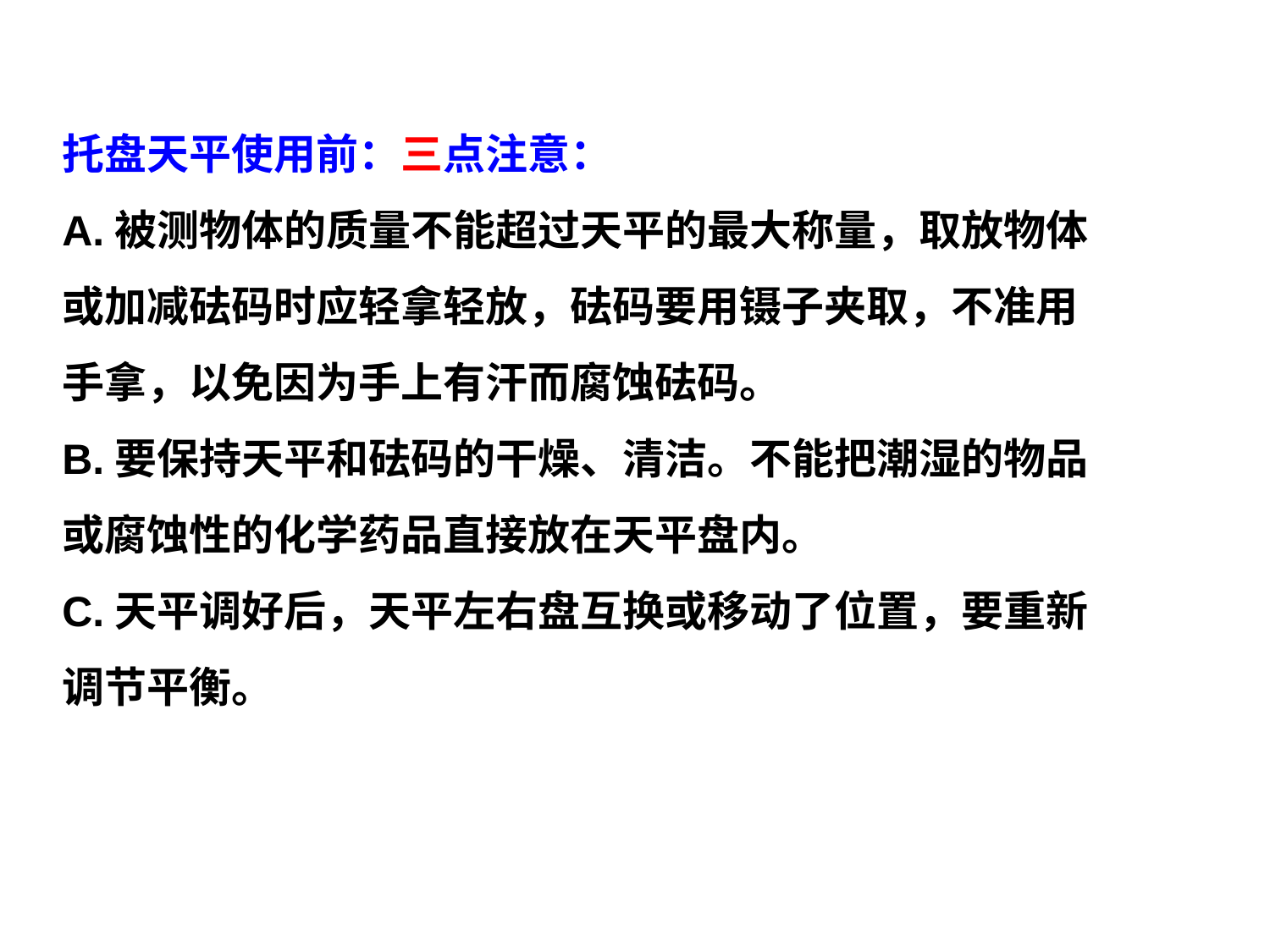

托盘天平使用前：三点注意：
A.被测物体的质量不能超过天平的最大称量，取放物体或加减砝码时应轻拿轻放，砝码要用镊子夹取，不准用手拿，以免因为手上有汗而腐蚀砝码。
B.要保持天平和砝码的干燥、清洁。不能把潮湿的物品或腐蚀性的化学药品直接放在天平盘内。
C.天平调好后，天平左右盘互换或移动了位置，要重新调节平衡。